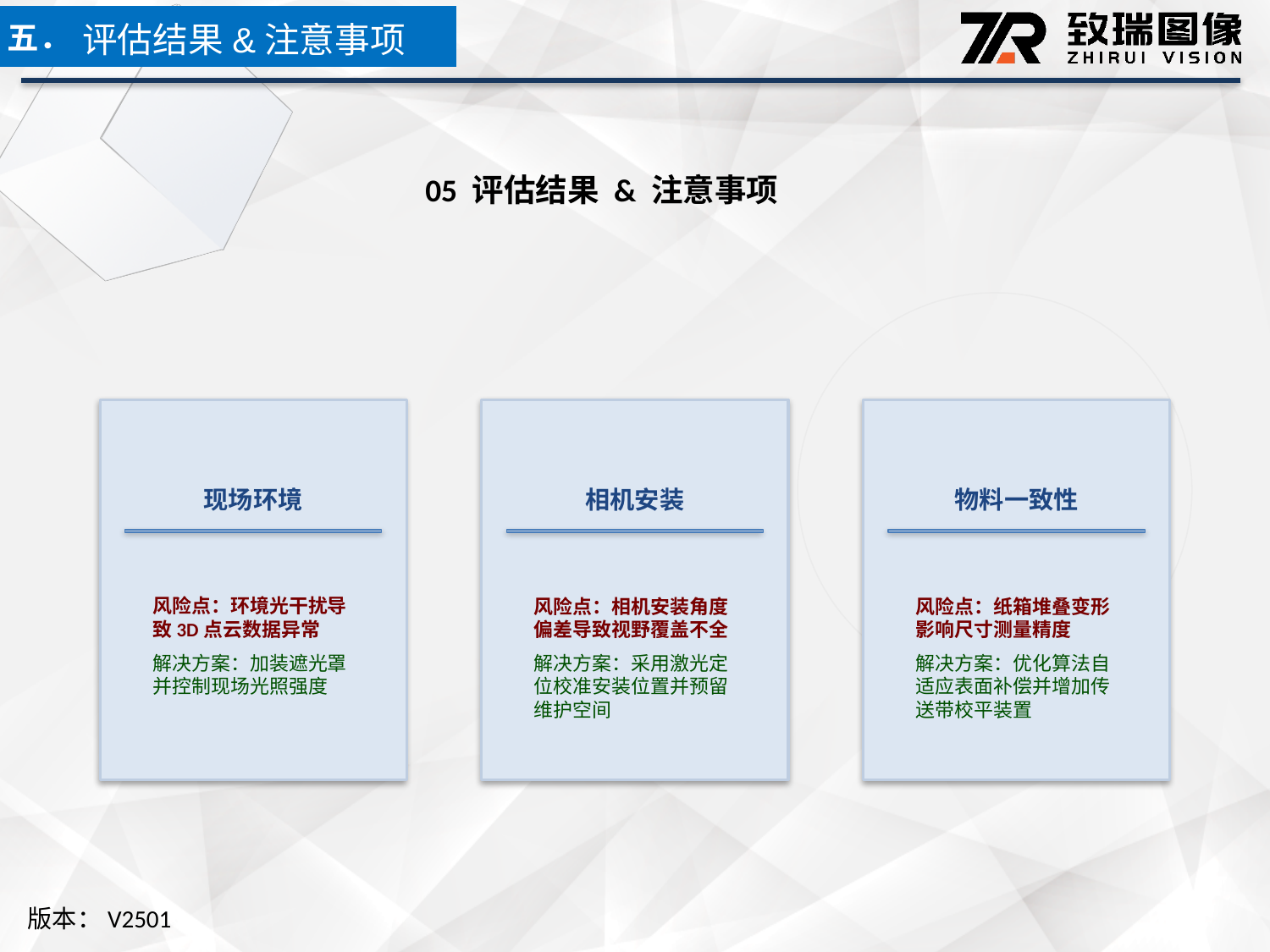

五．
评估结果&注意事项

05 评估结果 & 注意事项

现场环境

相机安装

物料一致性

风险点：环境光干扰导致3D点云数据异常
解决方案：加装遮光罩并控制现场光照强度

风险点：相机安装角度偏差导致视野覆盖不全
解决方案：采用激光定位校准安装位置并预留维护空间

风险点：纸箱堆叠变形影响尺寸测量精度
解决方案：优化算法自适应表面补偿并增加传送带校平装置